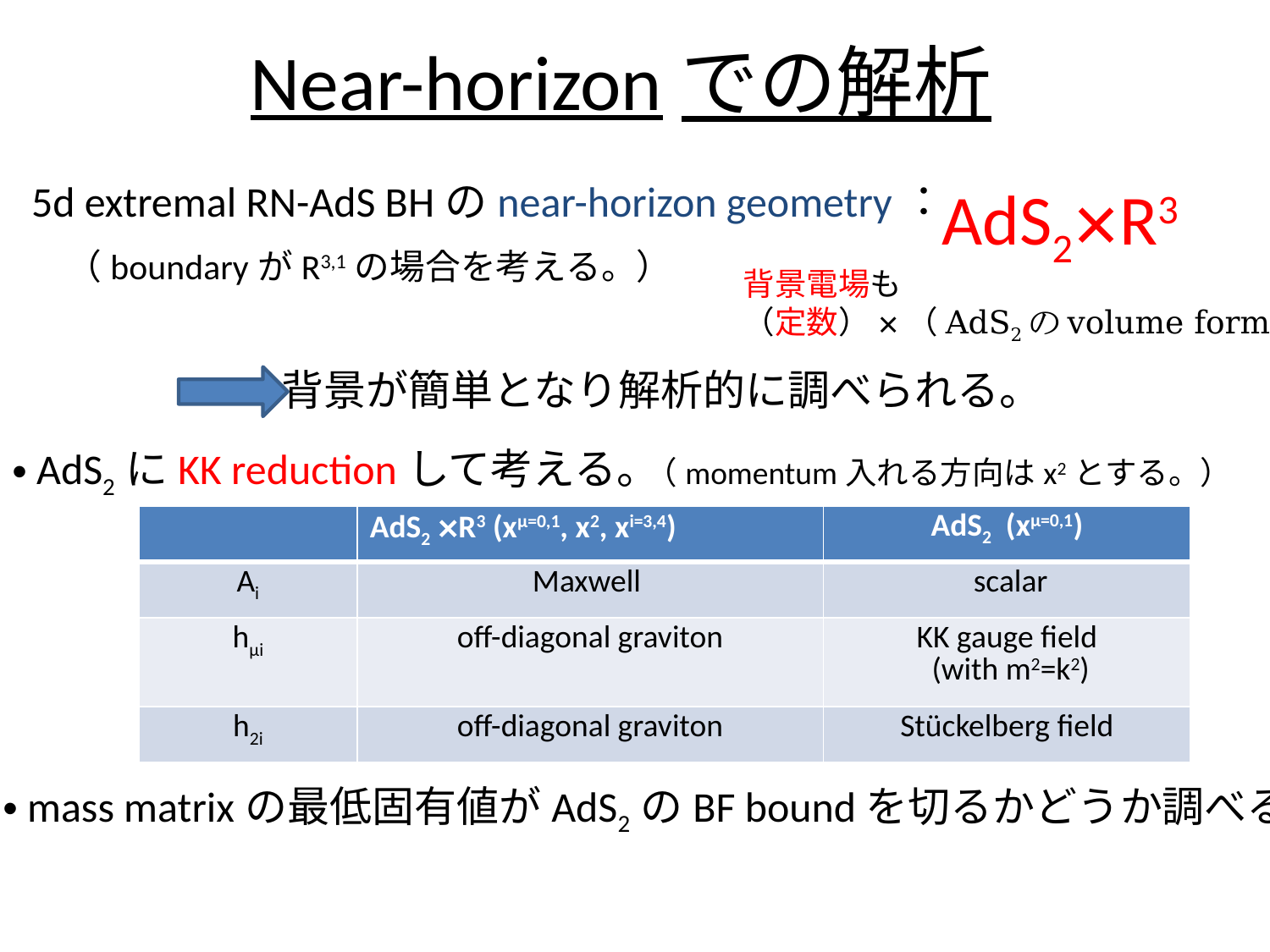

# Near-horizonでの解析
5d extremal RN-AdS BHのnear-horizon geometry：
AdS2×R3
背景電場も
（定数）×（AdS2のvolume form）
（boundaryがR3,1の場合を考える。）
背景が簡単となり解析的に調べられる。

 AdS2にKK reductionして考える。
（momentum入れる方向はx2とする。）
|  | AdS2 ×R3 (xμ=0,1, x2, xi=3,4) | AdS2 (xμ=0,1) |
| --- | --- | --- |
| Ai | Maxwell | scalar |
| hμi | off-diagonal graviton | KK gauge field (with m2=k2) |
| h2i | off-diagonal graviton | Stückelberg field |
 mass matrixの最低固有値がAdS2のBF boundを切るかどうか調べる。